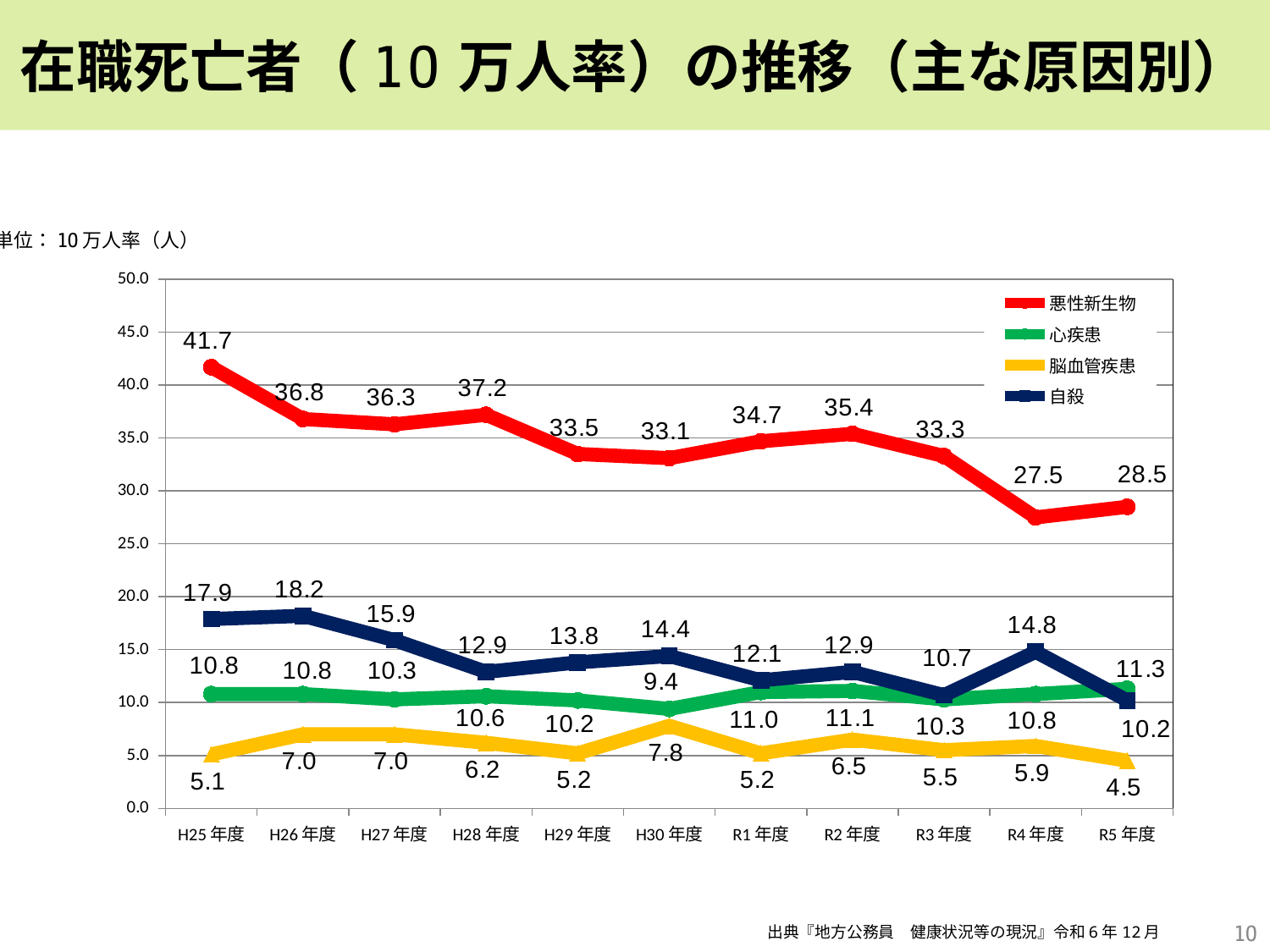

在職死亡者（10万人率）の推移（主な原因別）
単位：10万人率（人）

### Chart

| Category | 悪性新生物 | 心疾患 | 脳血管疾患 | 自殺 |
|---|---|---|---|---|
| H25年度 | 41.7 | 10.8 | 5.1 | 17.9 |
| H26年度 | 36.8 | 10.8 | 7.0 | 18.2 |
| H27年度 | 36.3 | 10.3 | 7.0 | 15.9 |
| H28年度 | 37.2 | 10.6 | 6.2 | 12.9 |
| H29年度 | 33.5 | 10.2 | 5.2 | 13.8 |
| H30年度 | 33.1 | 9.4 | 7.8 | 14.4 |
| R1年度 | 34.7 | 11.0 | 5.2 | 12.1 |
| R2年度 | 35.4 | 11.1 | 6.5 | 12.9 |
| R3年度 | 33.3 | 10.3 | 5.5 | 10.7 |
| R4年度 | 27.5 | 10.8 | 5.9 | 14.8 |
| R5年度 | 28.5 | 11.3 | 4.5 | 10.2 |
10
出典『地方公務員　健康状況等の現況』令和6年12月